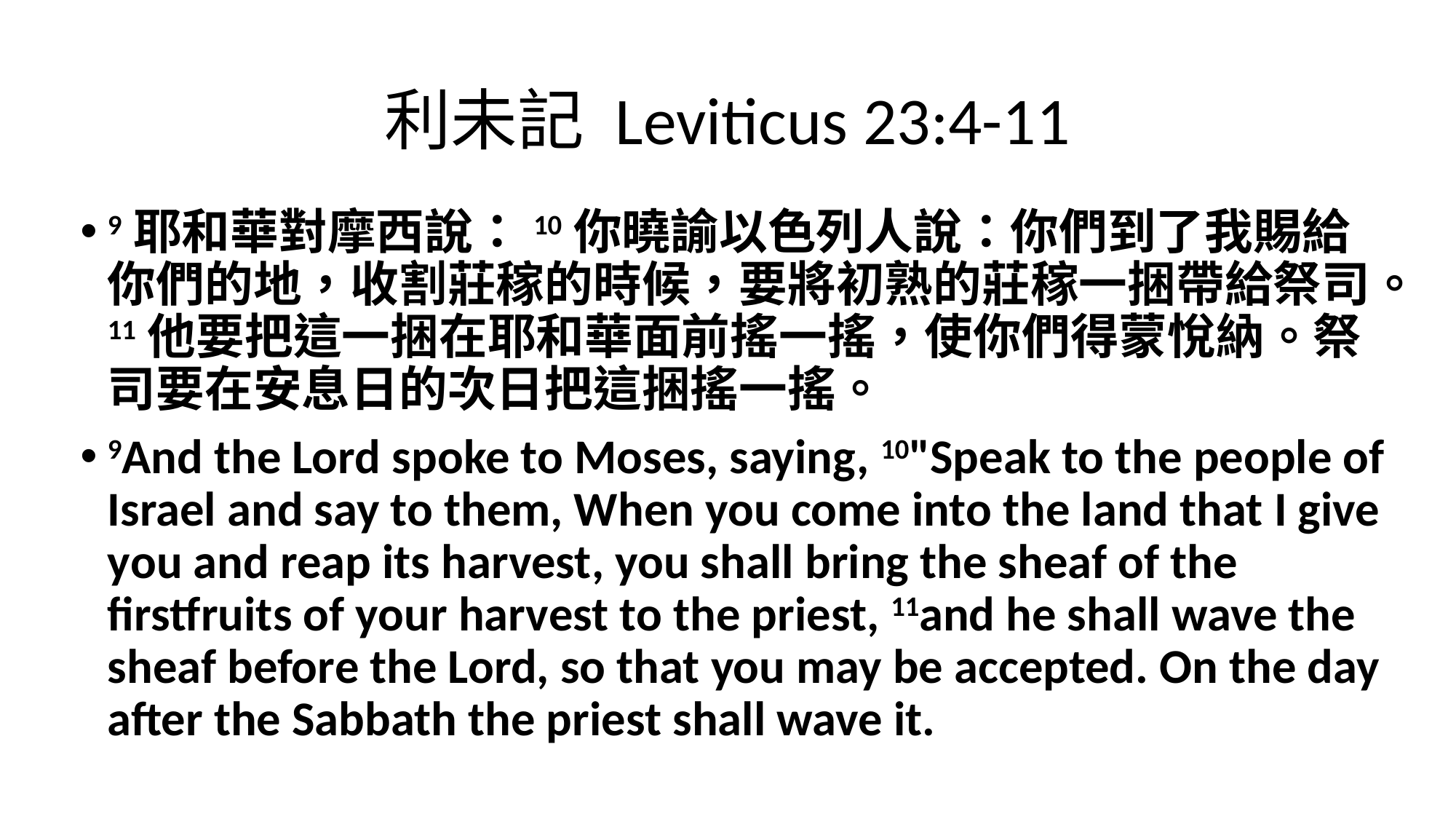

# 利未記 Leviticus 23:4-11
9耶和華對摩西說：10你曉諭以色列人說：你們到了我賜給你們的地，收割莊稼的時候，要將初熟的莊稼一捆帶給祭司。11他要把這一捆在耶和華面前搖一搖，使你們得蒙悅納。祭司要在安息日的次日把這捆搖一搖。
9And the Lord spoke to Moses, saying, 10"Speak to the people of Israel and say to them, When you come into the land that I give you and reap its harvest, you shall bring the sheaf of the firstfruits of your harvest to the priest, 11and he shall wave the sheaf before the Lord, so that you may be accepted. On the day after the Sabbath the priest shall wave it.